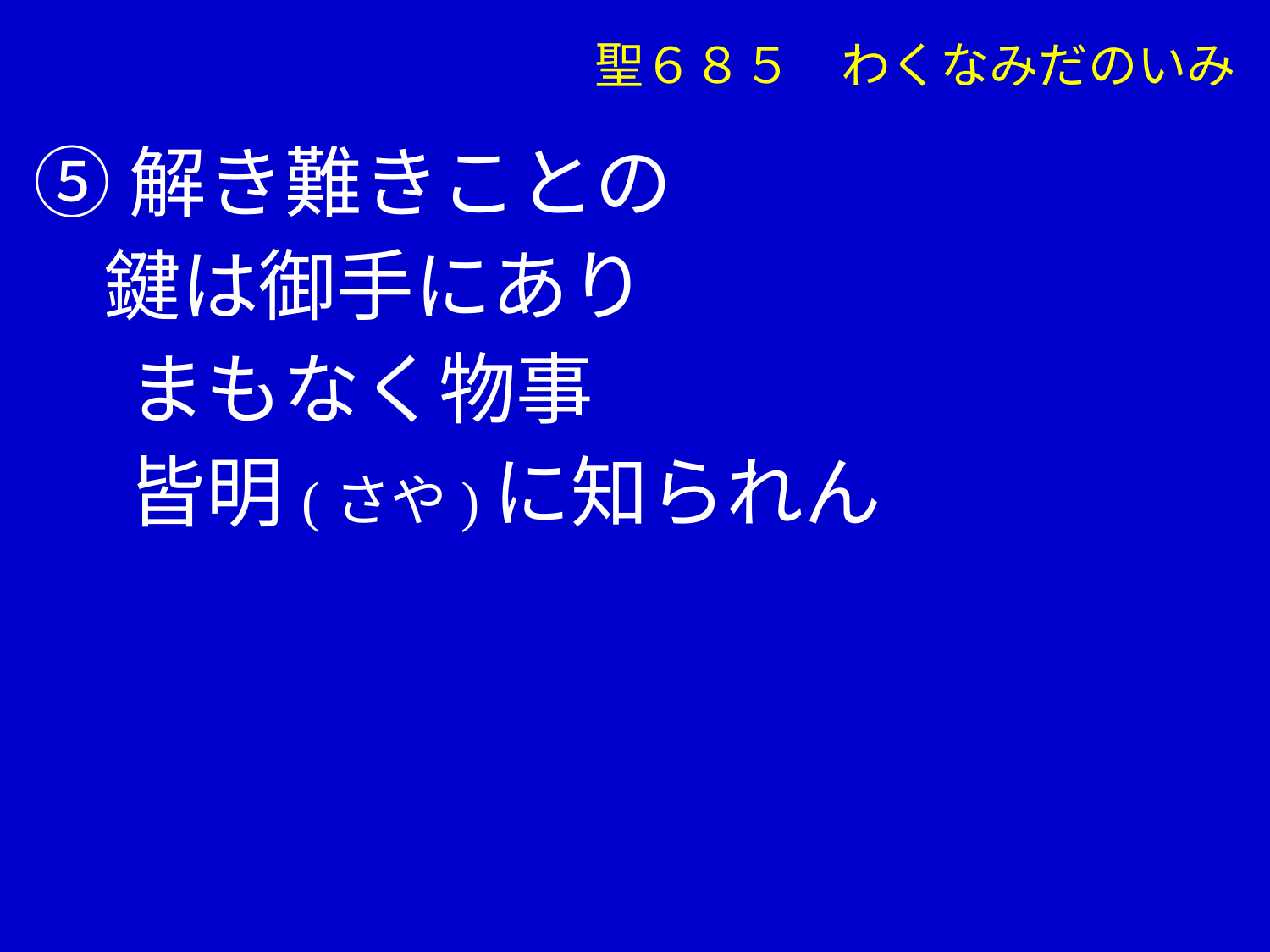

聖６８５　わくなみだのいみ
⑤解き難きことの
   鍵は御手にあり
　 まもなく物事
　 皆明(さや)に知られん